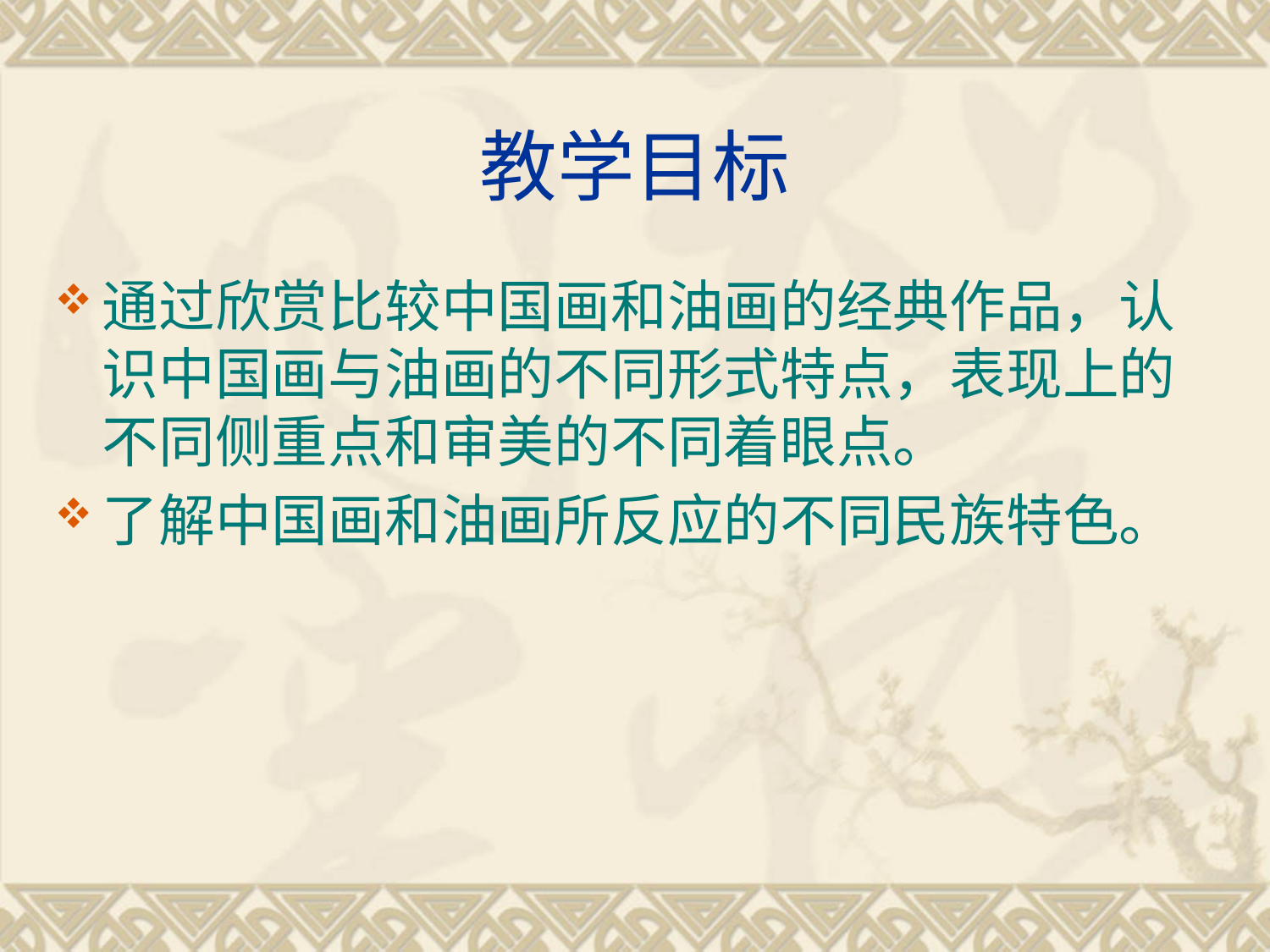

# 教学目标
通过欣赏比较中国画和油画的经典作品，认识中国画与油画的不同形式特点，表现上的不同侧重点和审美的不同着眼点。
了解中国画和油画所反应的不同民族特色。